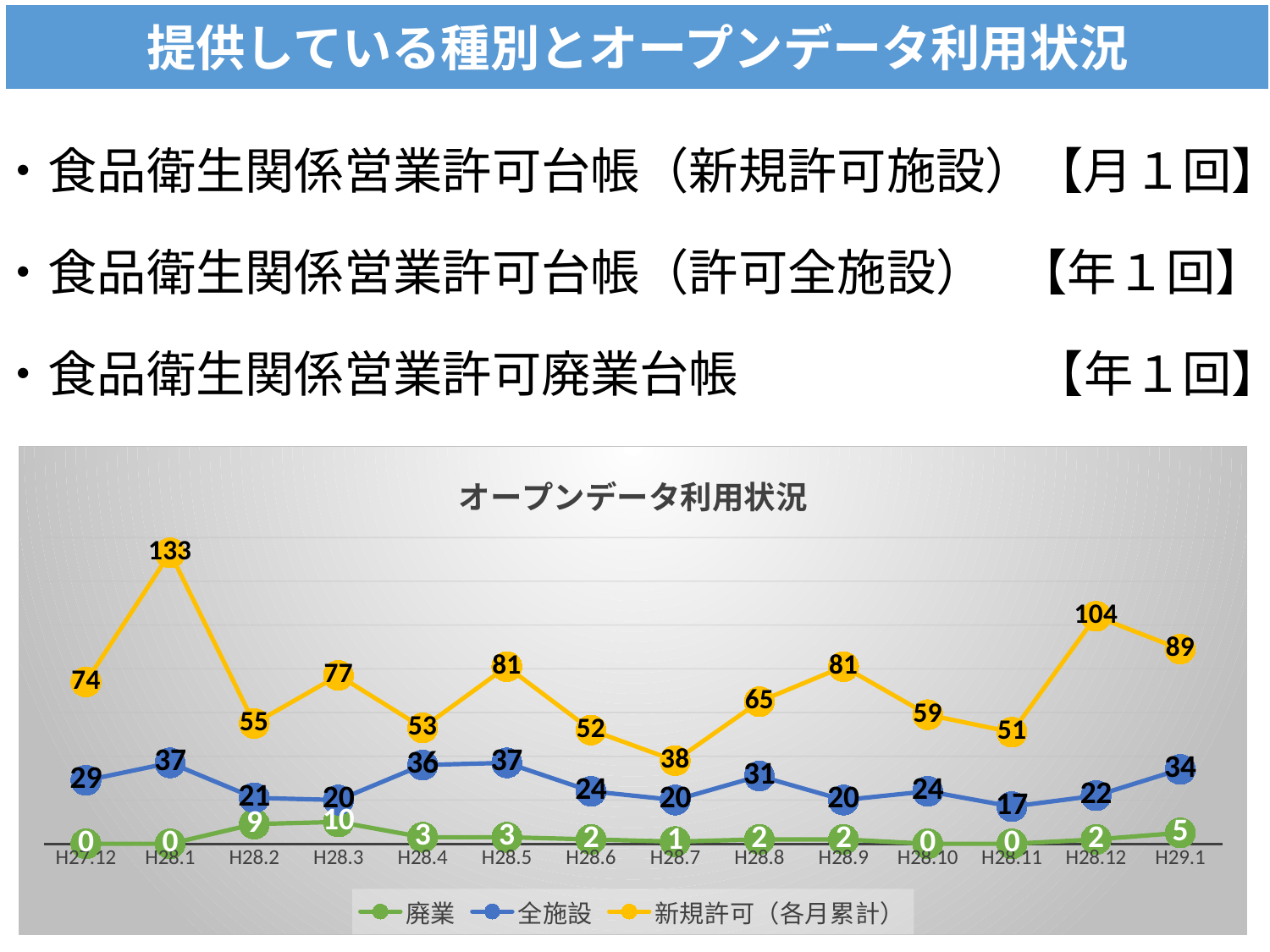

提供している種別とオープンデータ利用状況
・食品衛生関係営業許可台帳（新規許可施設）【月１回】
・食品衛生関係営業許可台帳（許可全施設）   【年１回】
・食品衛生関係営業許可廃業台帳　　　　　　【年１回】

### Chart: オープンデータ利用状況

| Category | 廃業 | 全施設 | 新規許可（各月累計） |
|---|---|---|---|
| H27.12 | 0.0 | 29.0 | 74.0 |
| H28.1 | 0.0 | 37.0 | 133.0 |
| H28.2 | 9.0 | 21.0 | 55.0 |
| H28.3 | 10.0 | 20.0 | 77.0 |
| H28.4 | 3.0 | 36.0 | 53.0 |
| H28.5 | 3.0 | 37.0 | 81.0 |
| H28.6 | 2.0 | 24.0 | 52.0 |
| H28.7 | 1.0 | 20.0 | 38.0 |
| H28.8 | 2.0 | 31.0 | 65.0 |
| H28.9 | 2.0 | 20.0 | 81.0 |
| H28.10 | 0.0 | 24.0 | 59.0 |
| H28.11 | 0.0 | 17.0 | 51.0 |
| H28.12 | 2.0 | 22.0 | 104.0 |
| H29.1 | 5.0 | 34.0 | 89.0 |